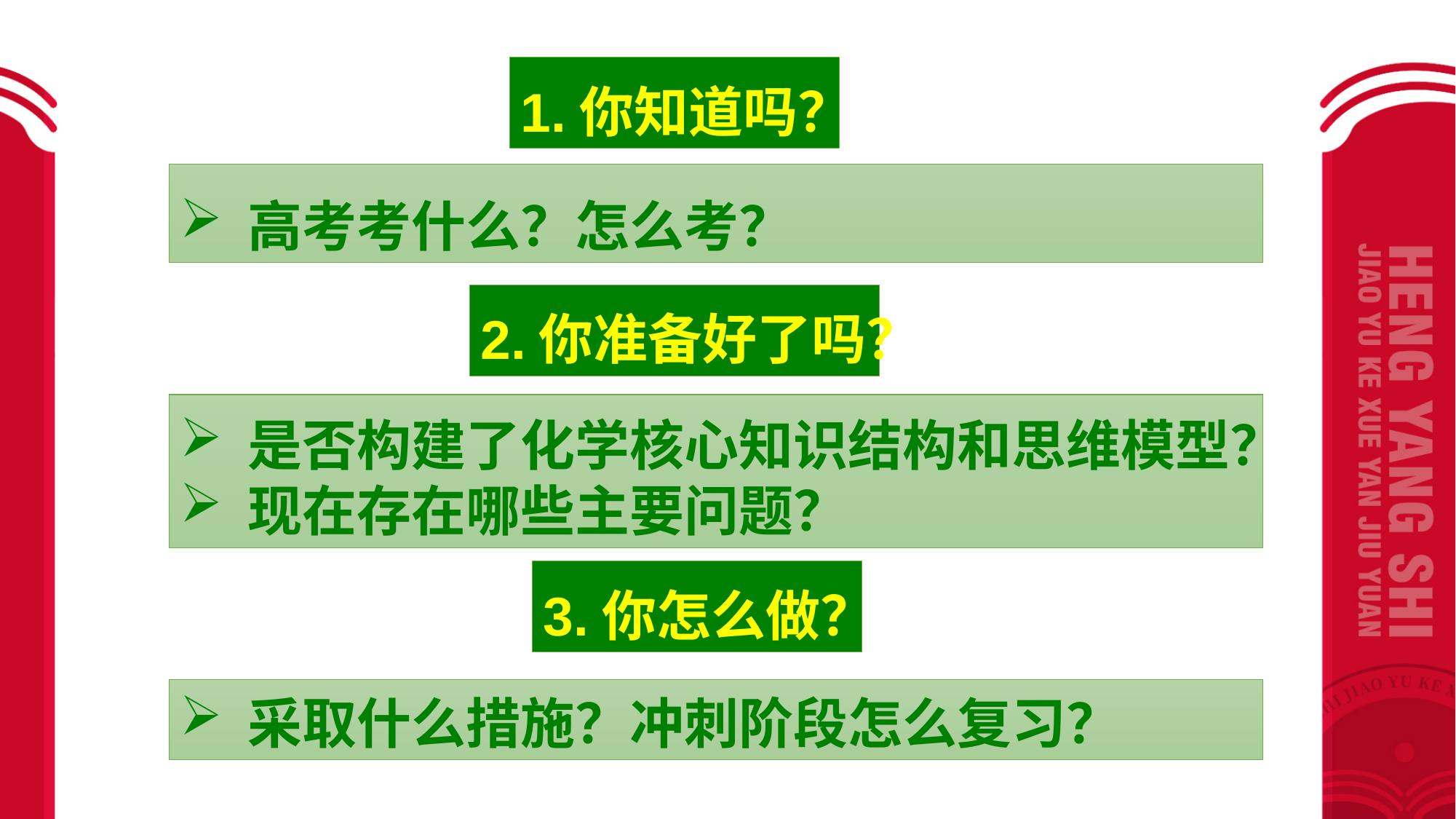

1.你知道吗？
高考考什么？怎么考？
2.你准备好了吗？

是否构建了化学核心知识结构和思维模型？
现在存在哪些主要问题？
3.你怎么做？

采取什么措施？冲刺阶段怎么复习？